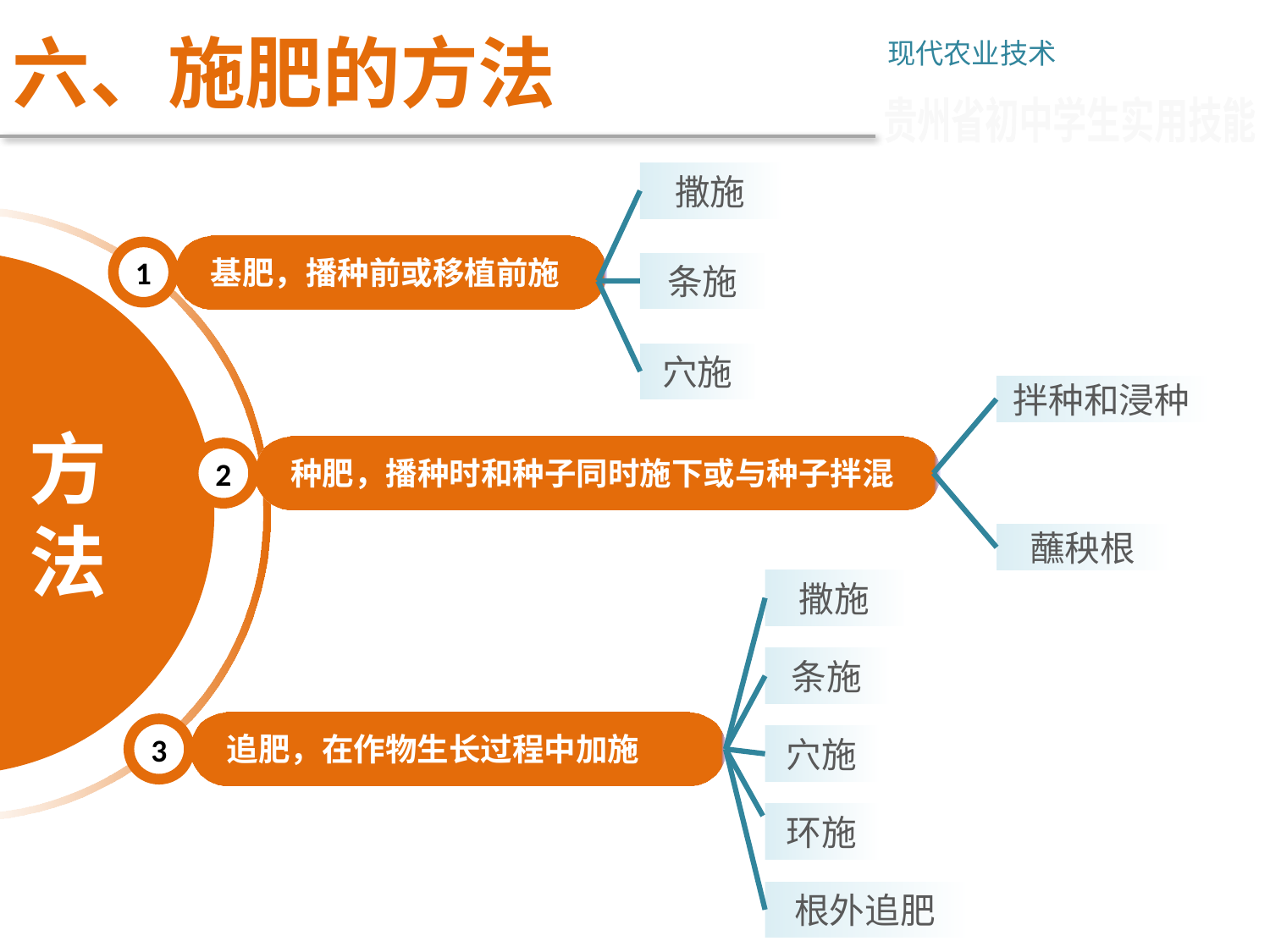

六、施肥的方法
现代农业技术
贵州省初中学生实用技能
撒施
条施
穴施

1
基肥，播种前或移植前施

拌种和浸种
蘸秧根
方
法

2
种肥，播种时和种子同时施下或与种子拌混
撒施
条施
穴施
环施
根外追肥

3
追肥，在作物生长过程中加施